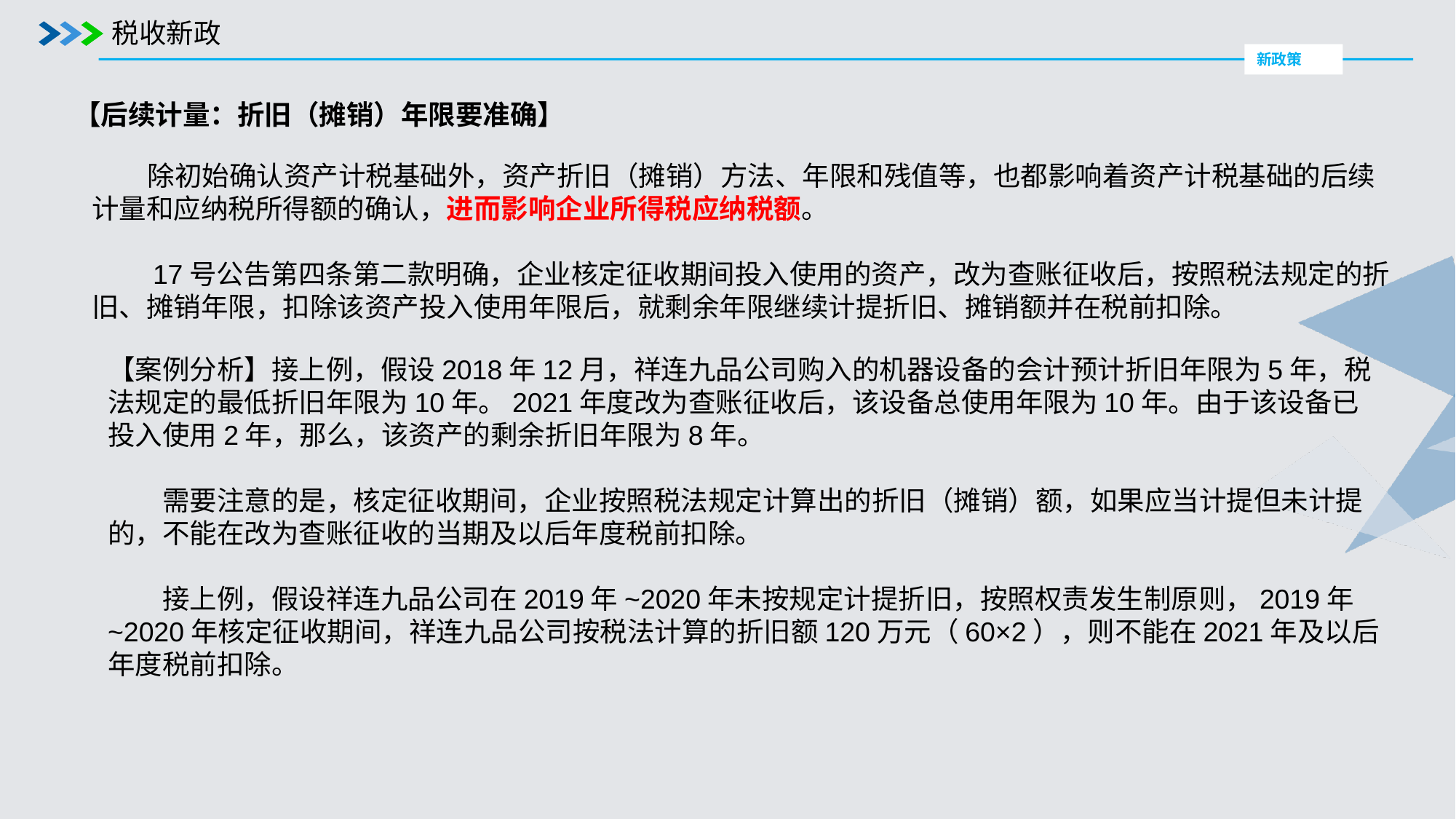

税收新政

新政策

【后续计量：折旧（摊销）年限要准确】
        除初始确认资产计税基础外，资产折旧（摊销）方法、年限和残值等，也都影响着资产计税基础的后续计量和应纳税所得额的确认，进而影响企业所得税应纳税额。

　　17号公告第四条第二款明确，企业核定征收期间投入使用的资产，改为查账征收后，按照税法规定的折旧、摊销年限，扣除该资产投入使用年限后，就剩余年限继续计提折旧、摊销额并在税前扣除。
【案例分析】接上例，假设2018年12月，祥连九品公司购入的机器设备的会计预计折旧年限为5年，税法规定的最低折旧年限为10年。2021年度改为查账征收后，该设备总使用年限为10年。由于该设备已投入使用2年，那么，该资产的剩余折旧年限为8年。

　　需要注意的是，核定征收期间，企业按照税法规定计算出的折旧（摊销）额，如果应当计提但未计提的，不能在改为查账征收的当期及以后年度税前扣除。

　　接上例，假设祥连九品公司在2019年~2020年未按规定计提折旧，按照权责发生制原则，2019年~2020年核定征收期间，祥连九品公司按税法计算的折旧额120万元（60×2），则不能在2021年及以后年度税前扣除。